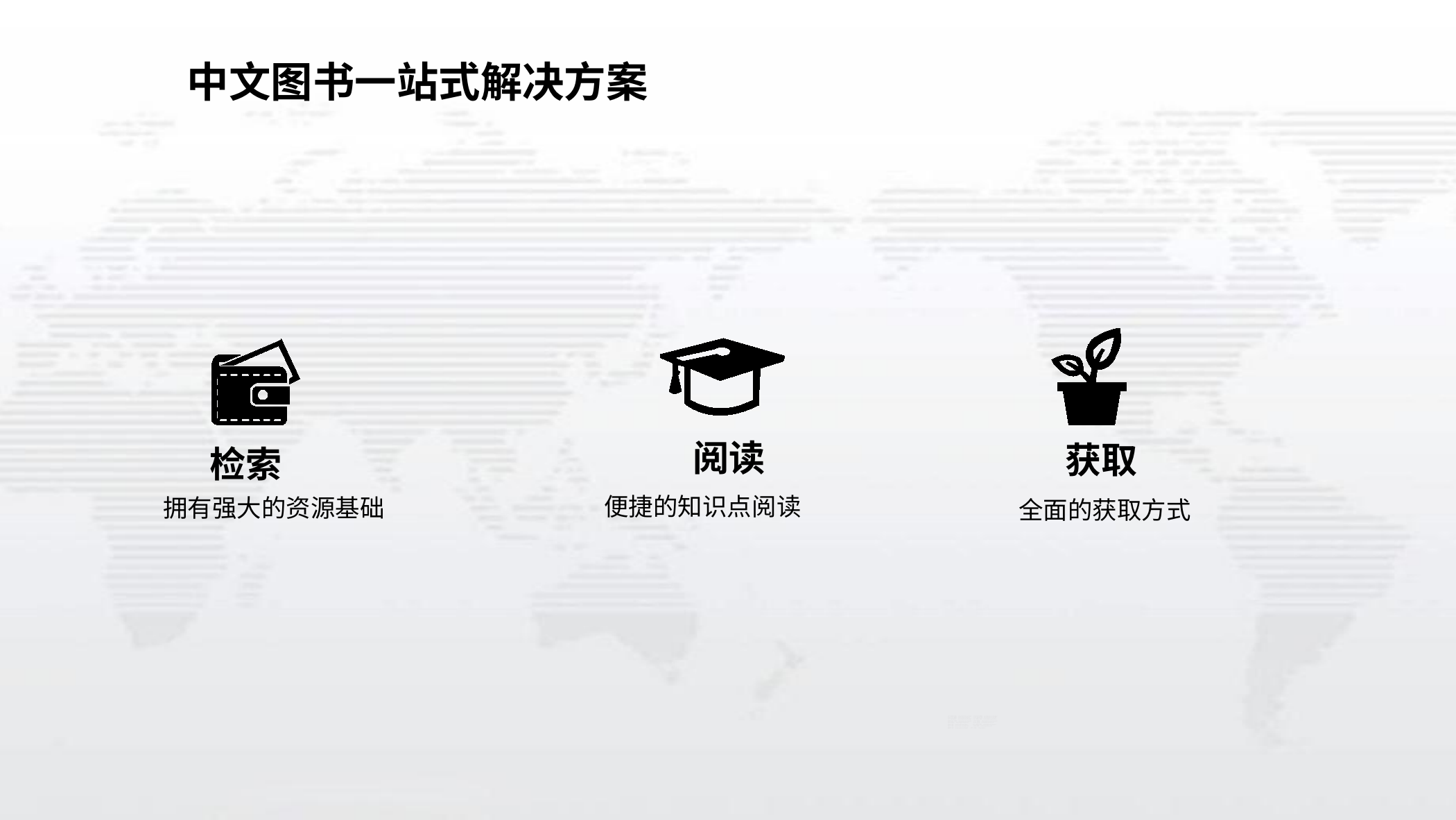

中文图书一站式解决方案

获取
全面的获取方式

阅读
便捷的知识点阅读

         检索
拥有强大的资源基础